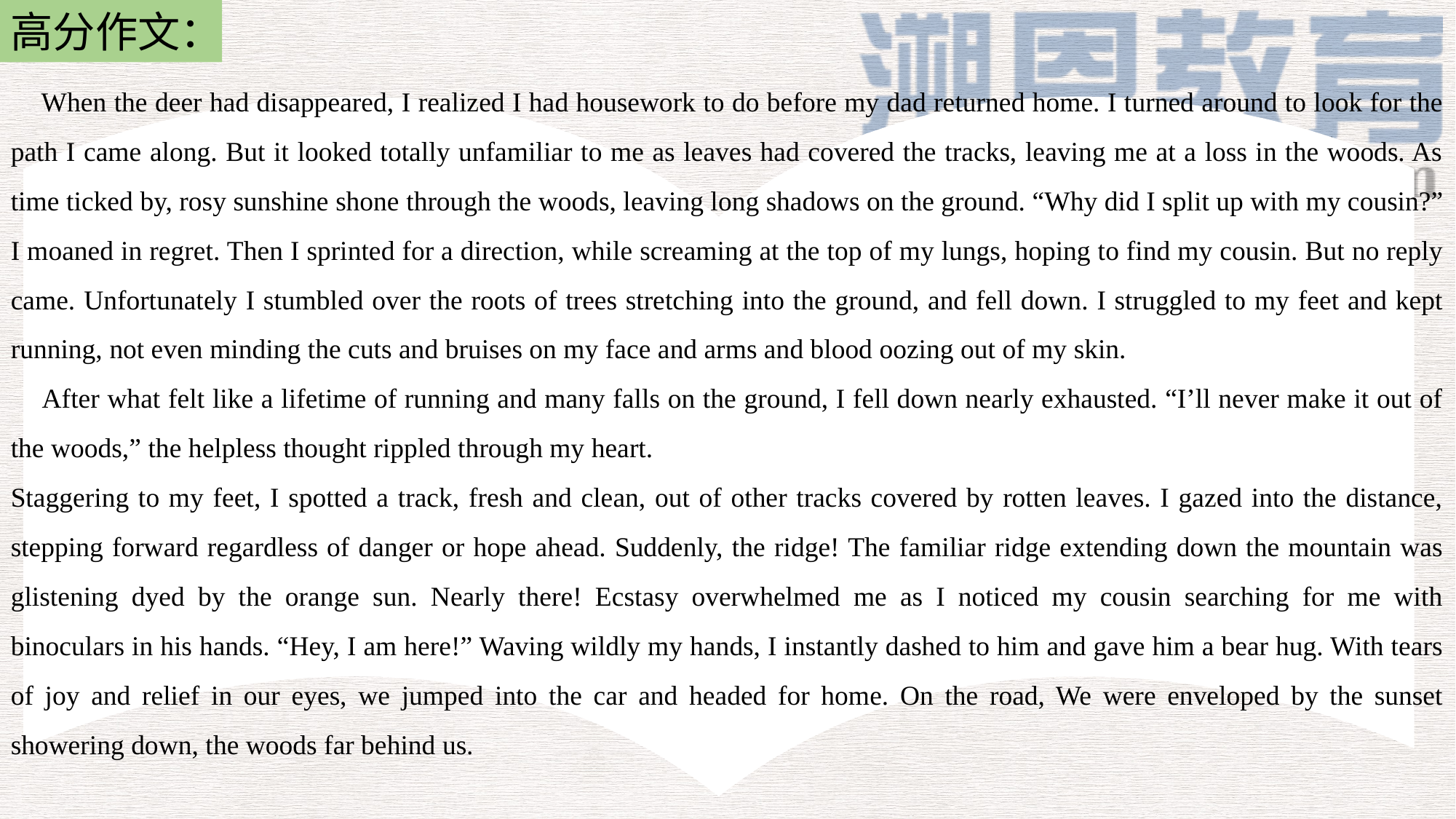

高分作文：

    When the deer had disappeared, I realized I had housework to do before my dad returned home. I turned around to look for the path I came along. But it looked totally unfamiliar to me as leaves had covered the tracks, leaving me at a loss in the woods. As time ticked by, rosy sunshine shone through the woods, leaving long shadows on the ground. “Why did I split up with my cousin?” I moaned in regret. Then I sprinted for a direction, while screaming at the top of my lungs, hoping to find my cousin. But no reply came. Unfortunately I stumbled over the roots of trees stretching into the ground, and fell down. I struggled to my feet and kept running, not even minding the cuts and bruises on my face and arms and blood oozing out of my skin.
    After what felt like a lifetime of running and many falls on the ground, I fell down nearly exhausted. “I’ll never make it out of the woods,” the helpless thought rippled through my heart.
Staggering to my feet, I spotted a track, fresh and clean, out of other tracks covered by rotten leaves. I gazed into the distance, stepping forward regardless of danger or hope ahead. Suddenly, the ridge! The familiar ridge extending down the mountain was glistening dyed by the orange sun. Nearly there! Ecstasy overwhelmed me as I noticed my cousin searching for me with binoculars in his hands. “Hey, I am here!” Waving wildly my hands, I instantly dashed to him and gave him a bear hug. With tears of joy and relief in our eyes, we jumped into the car and headed for home. On the road, We were enveloped by the sunset showering down, the woods far behind us.